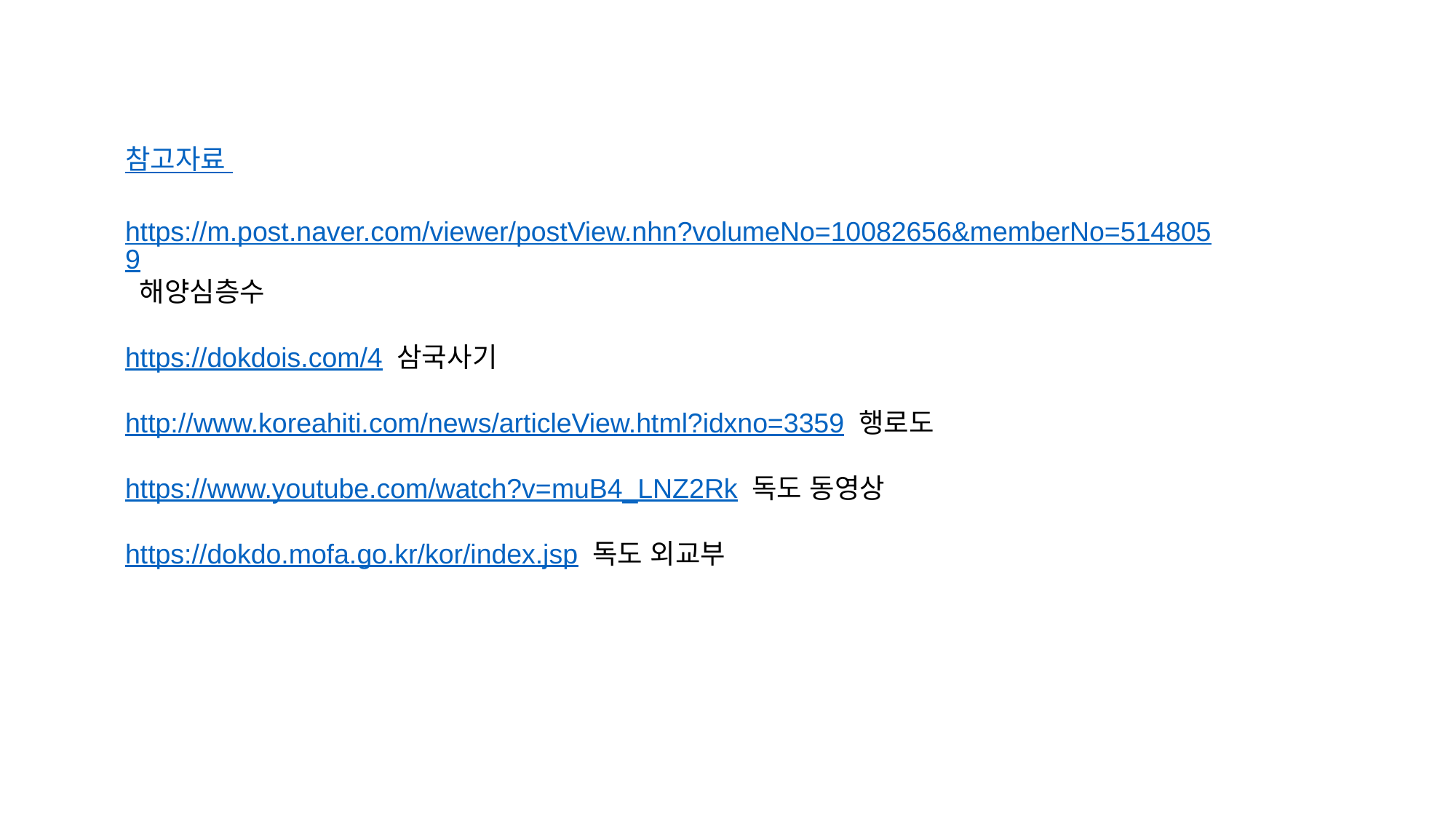

참고자료

https://m.post.naver.com/viewer/postView.nhn?volumeNo=10082656&memberNo=5148059 해양심층수

https://dokdois.com/4 삼국사기

http://www.koreahiti.com/news/articleView.html?idxno=3359 행로도

https://www.youtube.com/watch?v=muB4_LNZ2Rk 독도 동영상

https://dokdo.mofa.go.kr/kor/index.jsp 독도 외교부